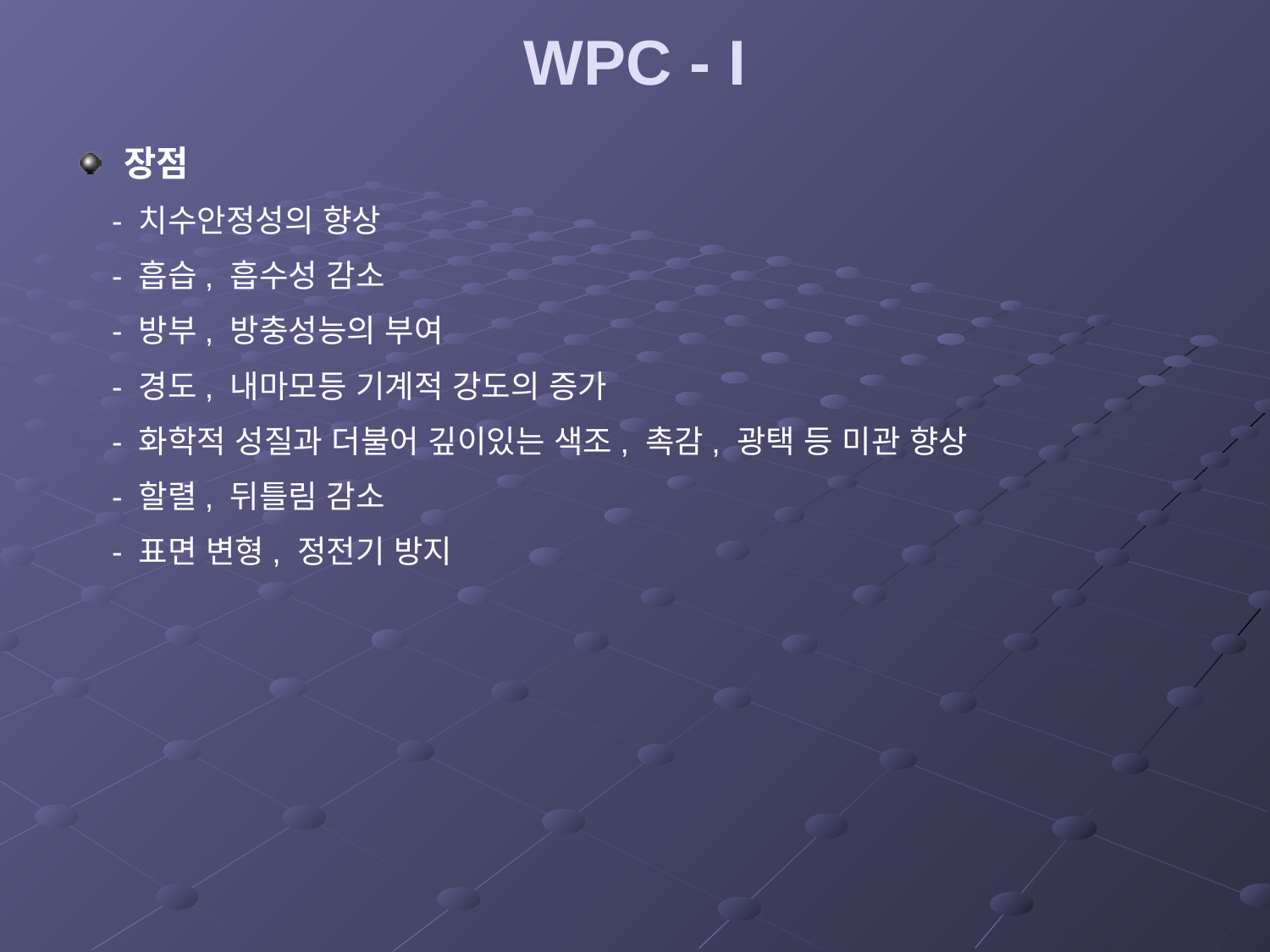

# WPC - I
장점
    - 치수안정성의 향상
    - 흡습, 흡수성 감소
    - 방부, 방충성능의 부여
    - 경도, 내마모등 기계적 강도의 증가
    - 화학적 성질과 더불어 깊이있는 색조, 촉감, 광택 등 미관 향상
    - 할렬, 뒤틀림 감소
    - 표면 변형, 정전기 방지